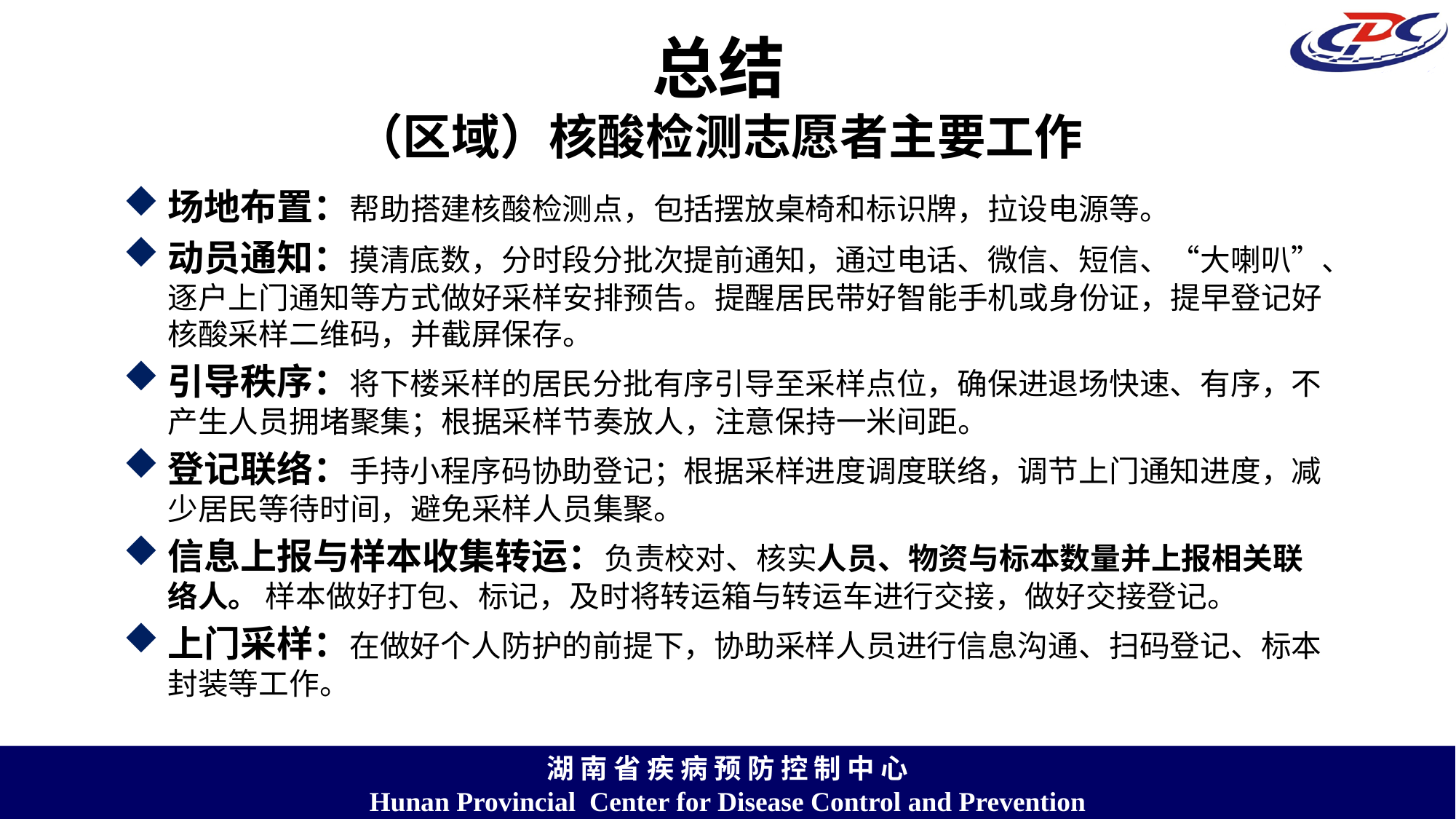

# 总结 （区域）核酸检测志愿者主要工作
场地布置：帮助搭建核酸检测点，包括摆放桌椅和标识牌，拉设电源等。
动员通知：摸清底数，分时段分批次提前通知，通过电话、微信、短信、“大喇叭”、逐户上门通知等方式做好采样安排预告。提醒居民带好智能手机或身份证，提早登记好核酸采样二维码，并截屏保存。
引导秩序：将下楼采样的居民分批有序引导至采样点位，确保进退场快速、有序，不产生人员拥堵聚集；根据采样节奏放人，注意保持一米间距。
登记联络：手持小程序码协助登记；根据采样进度调度联络，调节上门通知进度，减少居民等待时间，避免采样人员集聚。
信息上报与样本收集转运：负责校对、核实人员、物资与标本数量并上报相关联络人。 样本做好打包、标记，及时将转运箱与转运车进行交接，做好交接登记。
上门采样：在做好个人防护的前提下，协助采样人员进行信息沟通、扫码登记、标本封装等工作。